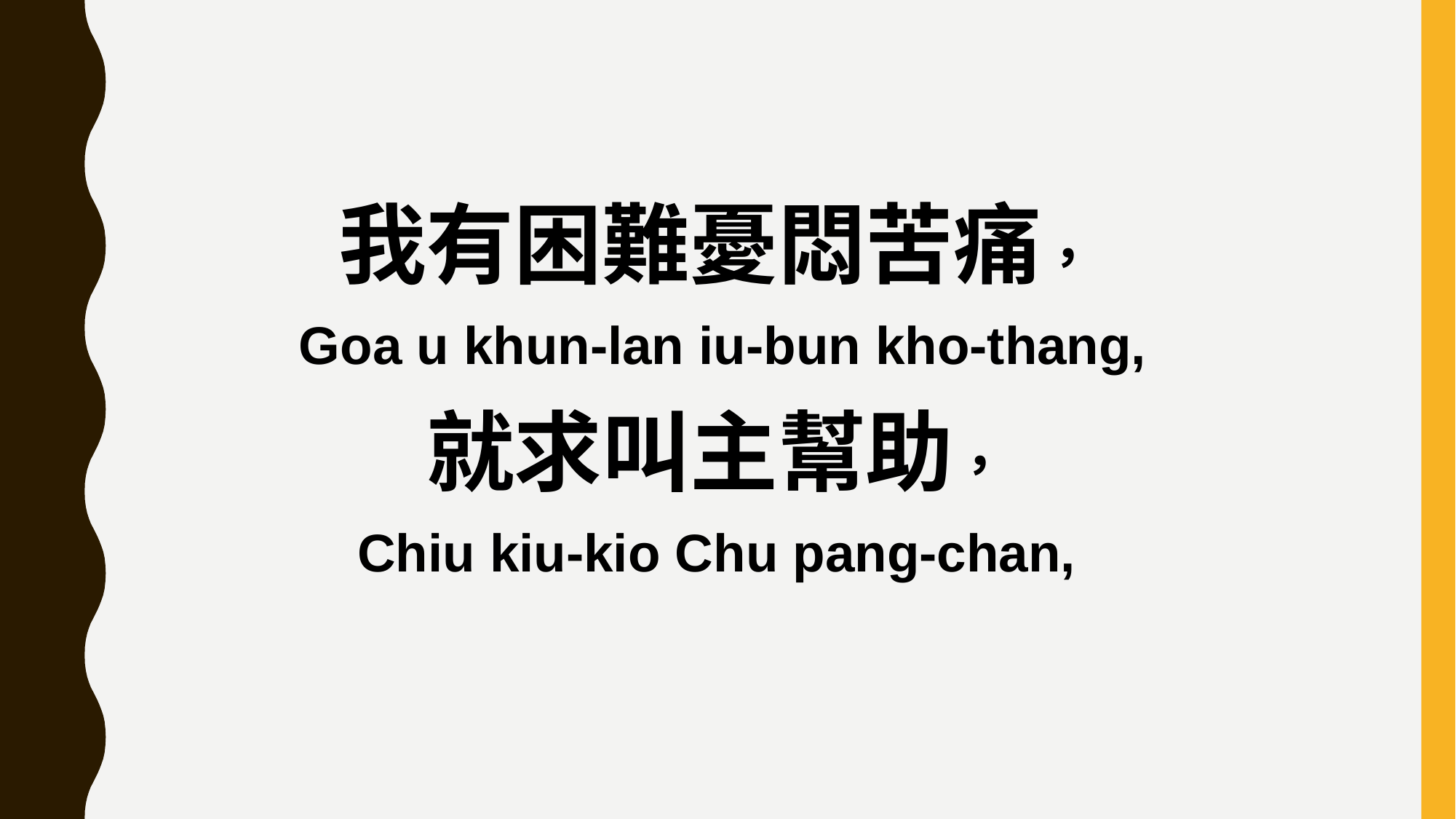

我有困難憂悶苦痛，
 Goa u khun-lan iu-bun kho-thang,
就求叫主幫助，
Chiu kiu-kio Chu pang-chan,